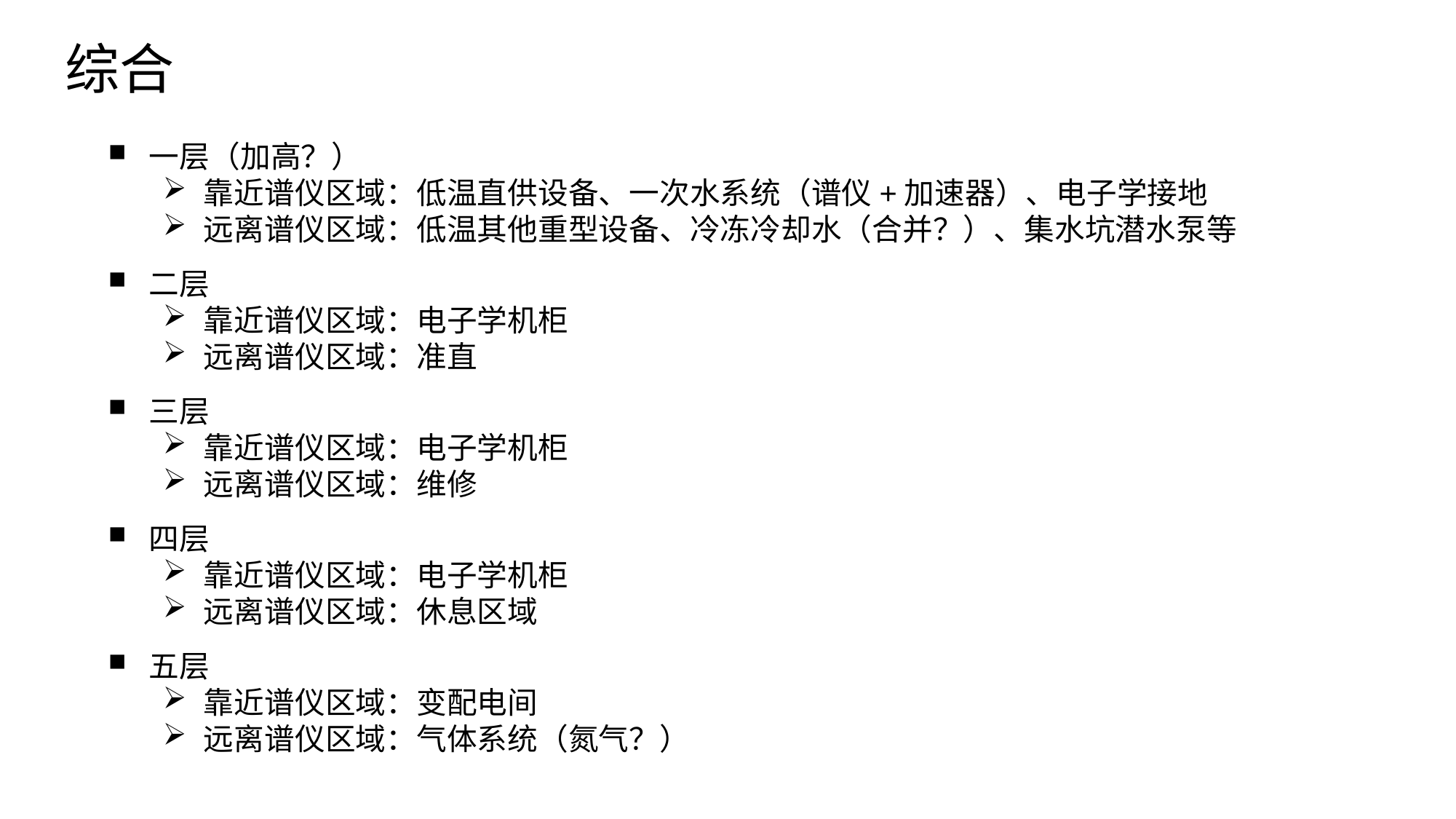

# 综合
一层（加高？）
靠近谱仪区域：低温直供设备、一次水系统（谱仪+加速器）、电子学接地
远离谱仪区域：低温其他重型设备、冷冻冷却水（合并？）、集水坑潜水泵等
二层
靠近谱仪区域：电子学机柜
远离谱仪区域：准直
三层
靠近谱仪区域：电子学机柜
远离谱仪区域：维修
四层
靠近谱仪区域：电子学机柜
远离谱仪区域：休息区域
五层
靠近谱仪区域：变配电间
远离谱仪区域：气体系统（氮气？）